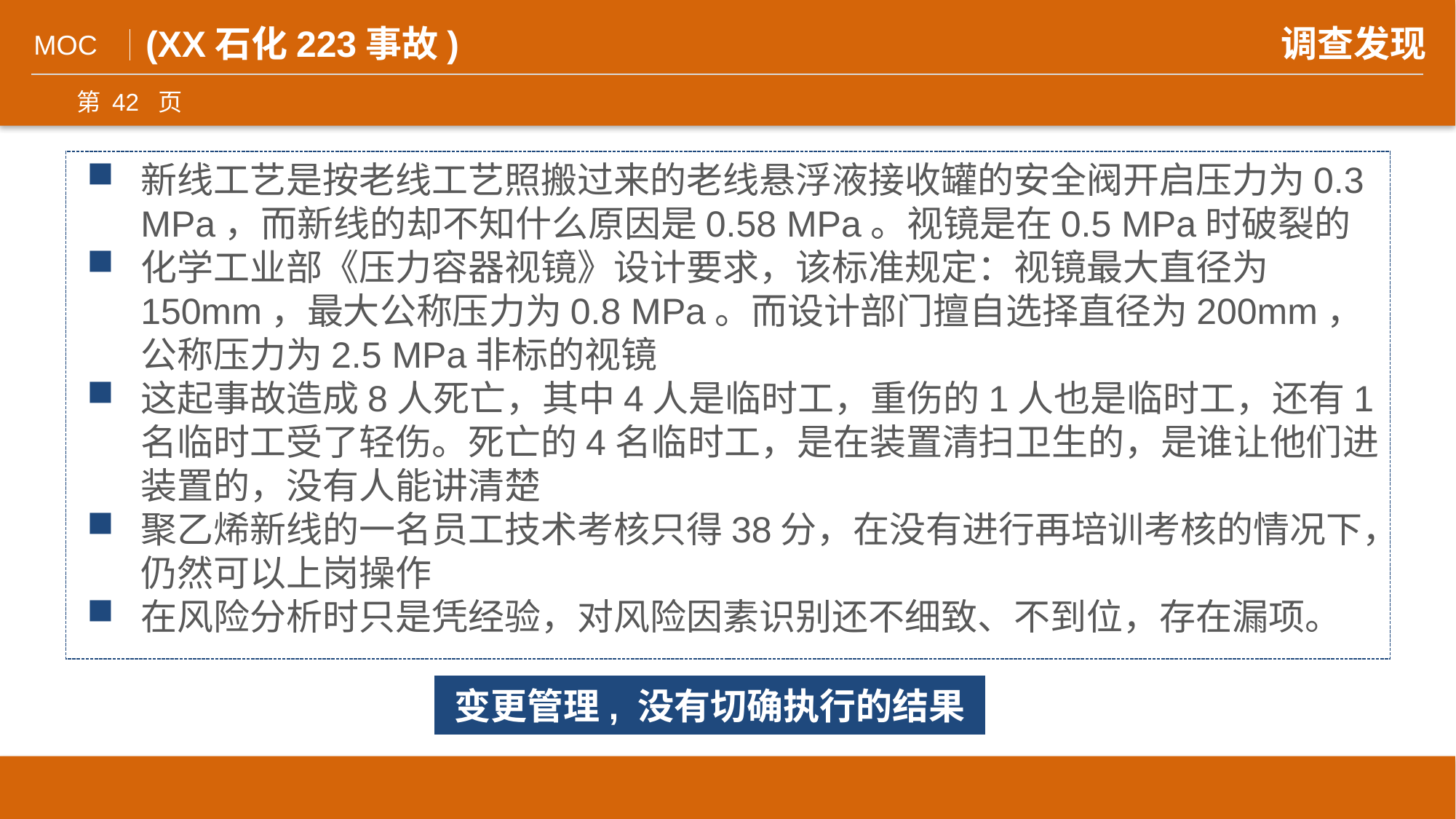

(XX石化223事故)
调查发现
新线工艺是按老线工艺照搬过来的老线悬浮液接收罐的安全阀开启压力为0.3 MPa，而新线的却不知什么原因是0.58 MPa。视镜是在0.5 MPa时破裂的
化学工业部《压力容器视镜》设计要求，该标准规定：视镜最大直径为150mm，最大公称压力为0.8 MPa。而设计部门擅自选择直径为200mm，公称压力为2.5 MPa非标的视镜
这起事故造成8人死亡，其中4人是临时工，重伤的1人也是临时工，还有1 名临时工受了轻伤。死亡的4名临时工，是在装置清扫卫生的，是谁让他们进装置的，没有人能讲清楚
聚乙烯新线的一名员工技术考核只得38分，在没有进行再培训考核的情况下，仍然可以上岗操作
在风险分析时只是凭经验，对风险因素识别还不细致、不到位，存在漏项。

变更管理, 没有切确执行的结果